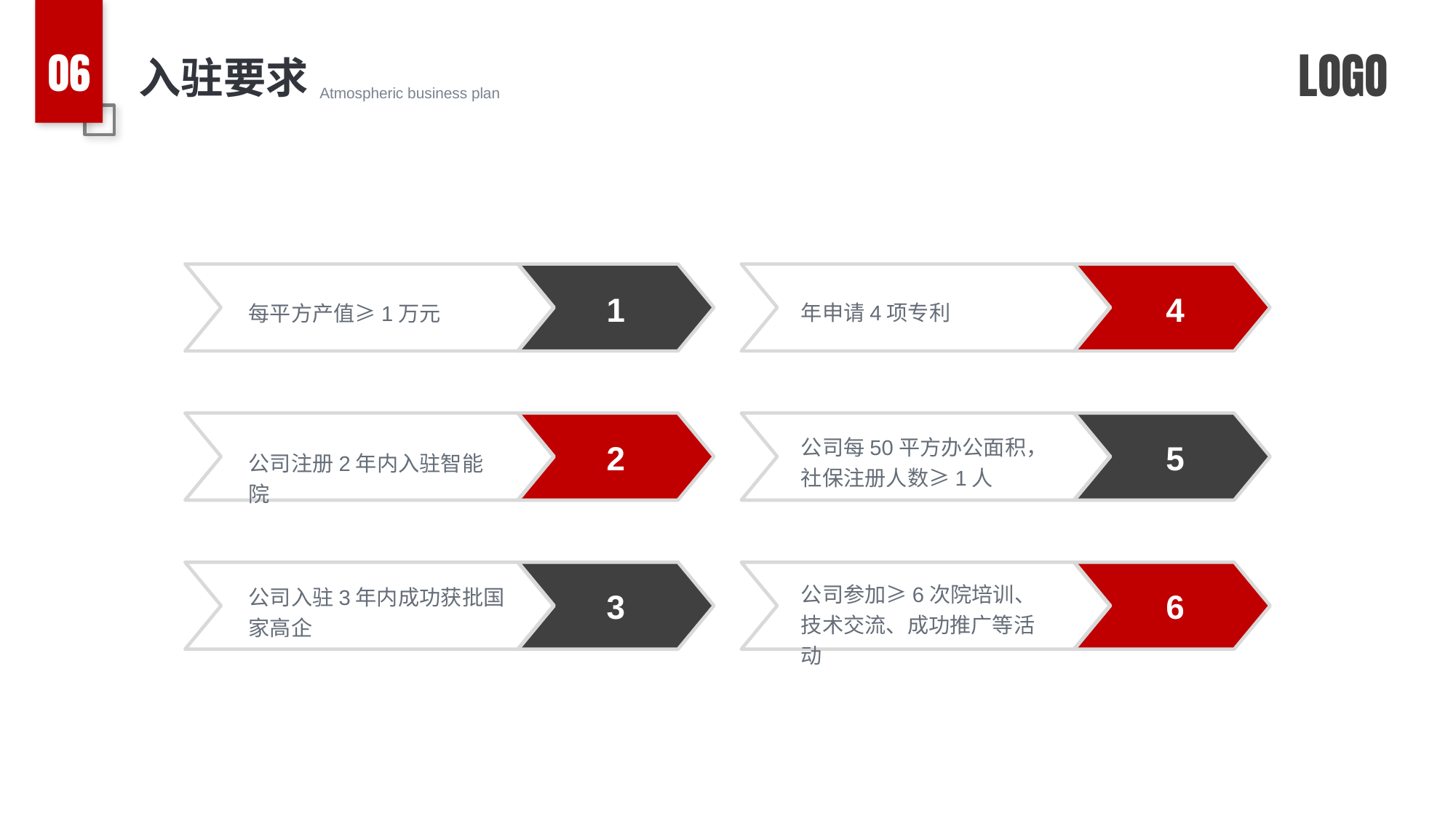

入驻要求

1
年申请4项专利
4
每平方产值≥1万元

公司每50平方办公面积，社保注册人数≥1人
2
5
公司注册2年内入驻智能院

公司参加≥6次院培训、技术交流、成功推广等活动
公司入驻3年内成功获批国家高企
3
6